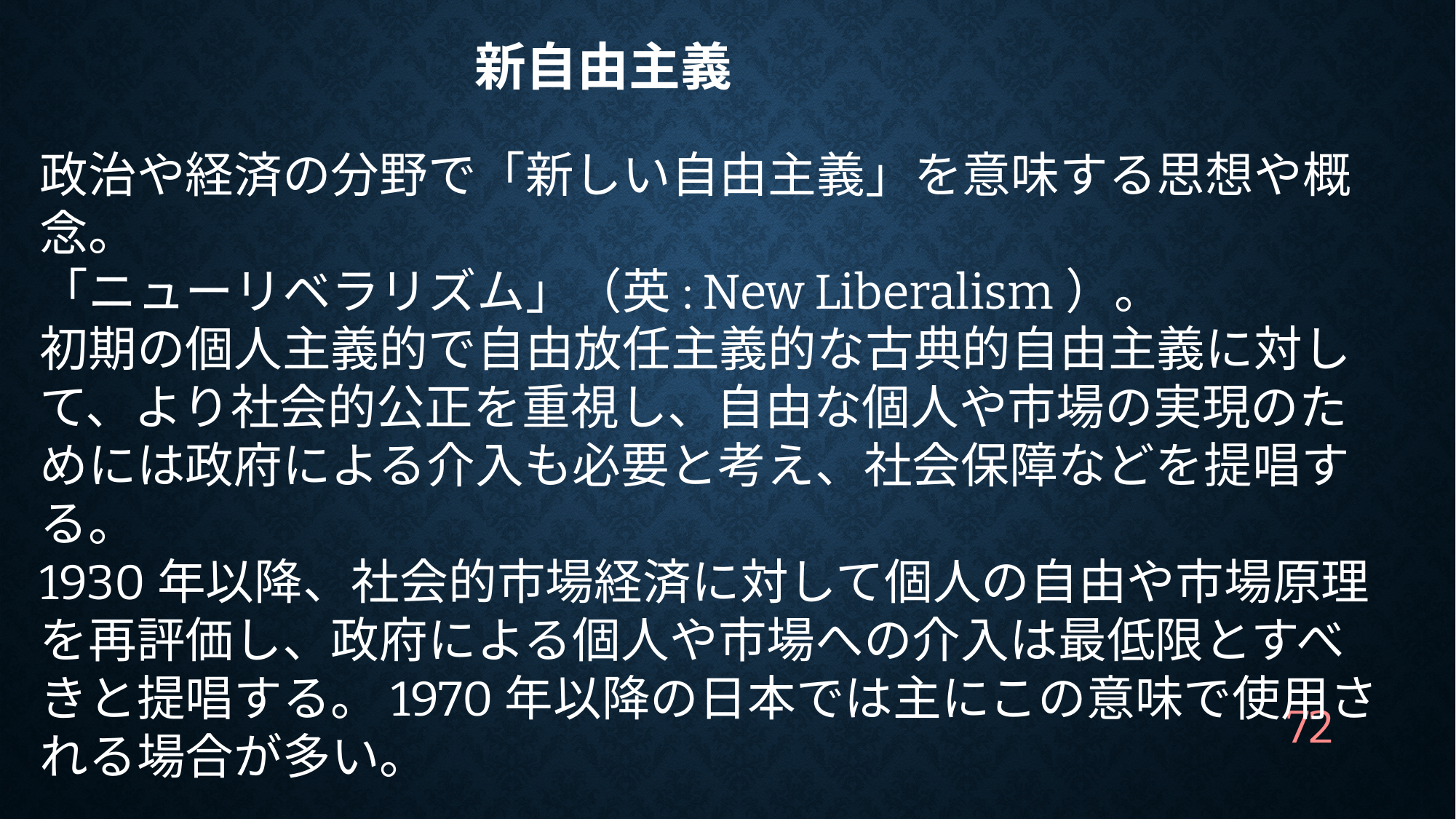

# 新自由主義
政治や経済の分野で「新しい自由主義」を意味する思想や概念。
「ニューリベラリズム」（英: New Liberalism）。
初期の個人主義的で自由放任主義的な古典的自由主義に対して、より社会的公正を重視し、自由な個人や市場の実現のためには政府による介入も必要と考え、社会保障などを提唱する。
1930年以降、社会的市場経済に対して個人の自由や市場原理を再評価し、政府による個人や市場への介入は最低限とすべきと提唱する。1970年以降の日本では主にこの意味で使用される場合が多い。
72